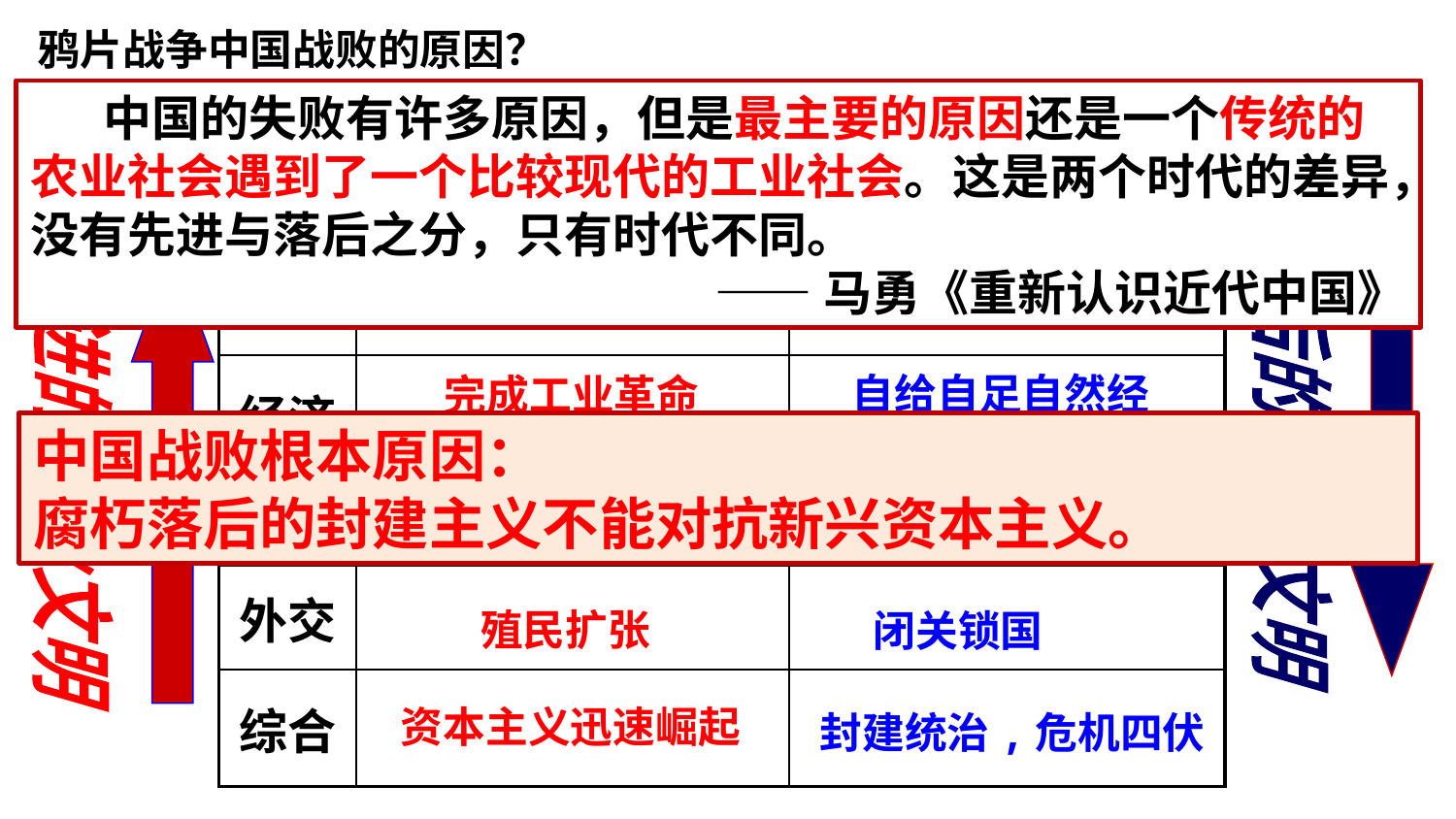

鸦片战争中国战败的原因？
中国的失败有许多原因，但是最主要的原因还是一个传统的农业社会遇到了一个比较现代的工业社会。这是两个时代的差异，没有先进与落后之分，只有时代不同。
——马勇《重新认识近代中国》
2.主观原因—清王朝的腐败
1.客观原因—英国综合国力强大
|  | 英 国 | 中 国 |
| --- | --- | --- |
| 政治 |  |  |
| 经济 |  |  |
| 军事 |  |  |
| 外交 |  |  |
| 综合 |  |  |

落后的农业文明

先进的工业文明
资本主义制度
封建专制制度
自给自足自然经济占统治地位
完成工业革命
资本主义经济发展
中国战败根本原因：
腐朽落后的封建主义不能对抗新兴资本主义。
船坚炮利
    装备落后
殖民扩张
     闭关锁国
资本主义迅速崛起
封建统治,危机四伏